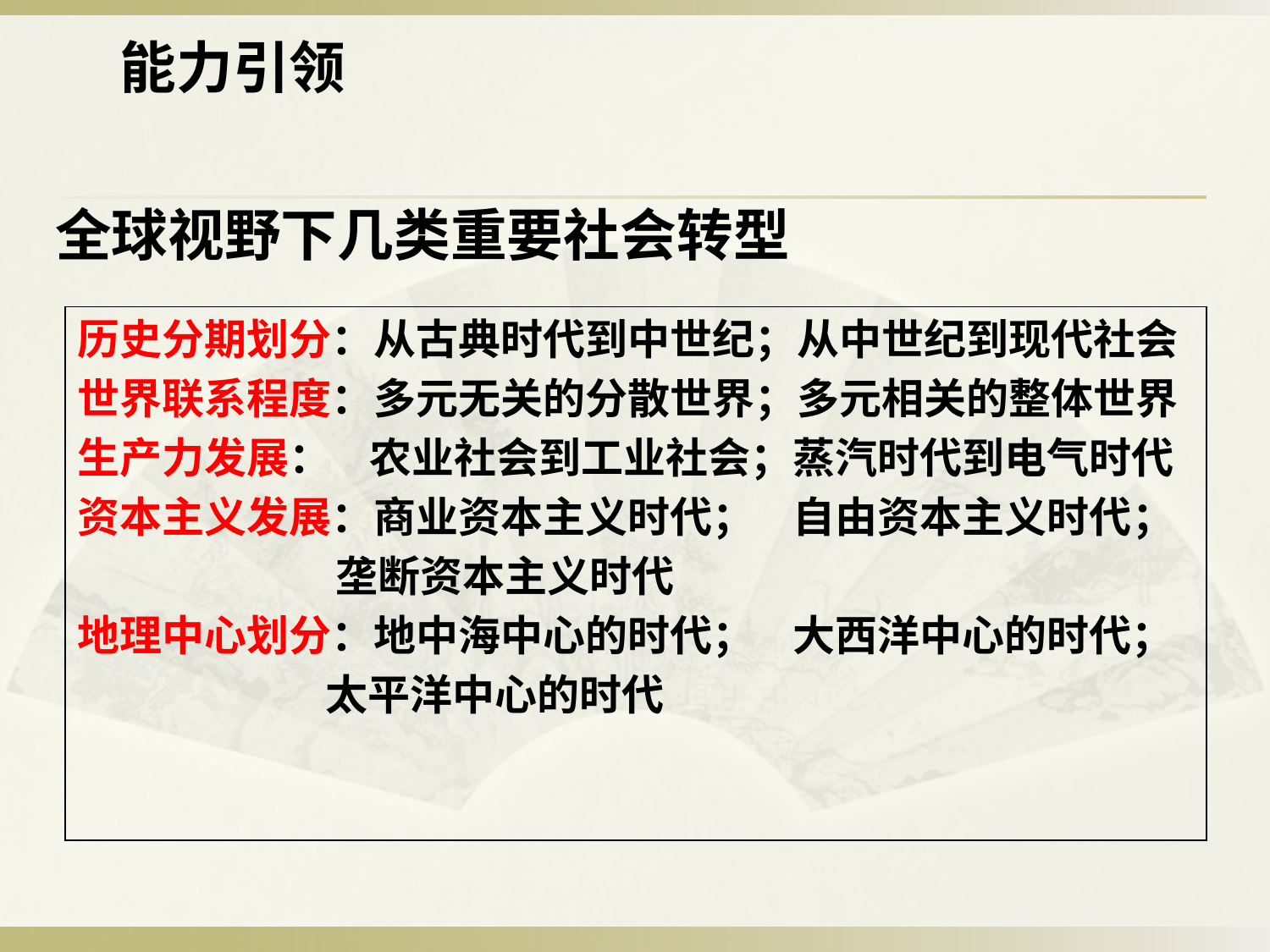

能力引领
全球视野下几类重要社会转型
历史分期划分：从古典时代到中世纪；从中世纪到现代社会
世界联系程度：多元无关的分散世界；多元相关的整体世界
生产力发展：    农业社会到工业社会；蒸汽时代到电气时代
资本主义发展：商业资本主义时代；    自由资本主义时代；
                          垄断资本主义时代
地理中心划分：地中海中心的时代；    大西洋中心的时代；
                         太平洋中心的时代